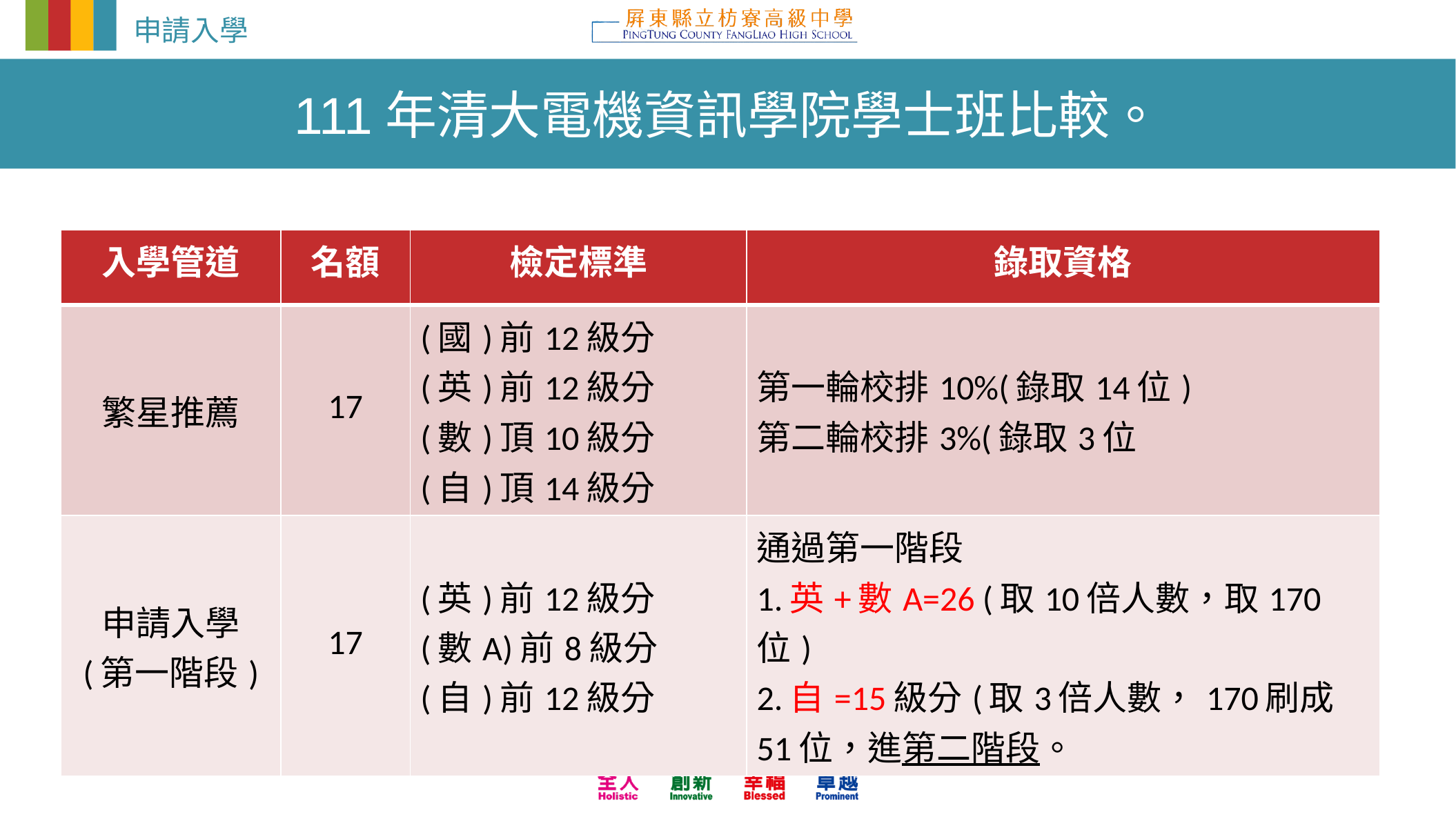

申請入學
111年清大電機資訊學院學士班比較。
| 入學管道 | 名額 | 檢定標準 | 錄取資格 |
| --- | --- | --- | --- |
| 繁星推薦 | 17 | (國)前12級分 (英)前12級分 (數)頂10級分 (自)頂14級分 | 第一輪校排10%(錄取14位) 第二輪校排3%(錄取3位 |
| 申請入學 (第一階段) | 17 | (英)前12級分 (數A)前8級分 (自)前12級分 | 通過第一階段 1.英+數A=26 (取10倍人數，取170位) 2.自=15級分(取3倍人數，170刷成51位，進第二階段。 |